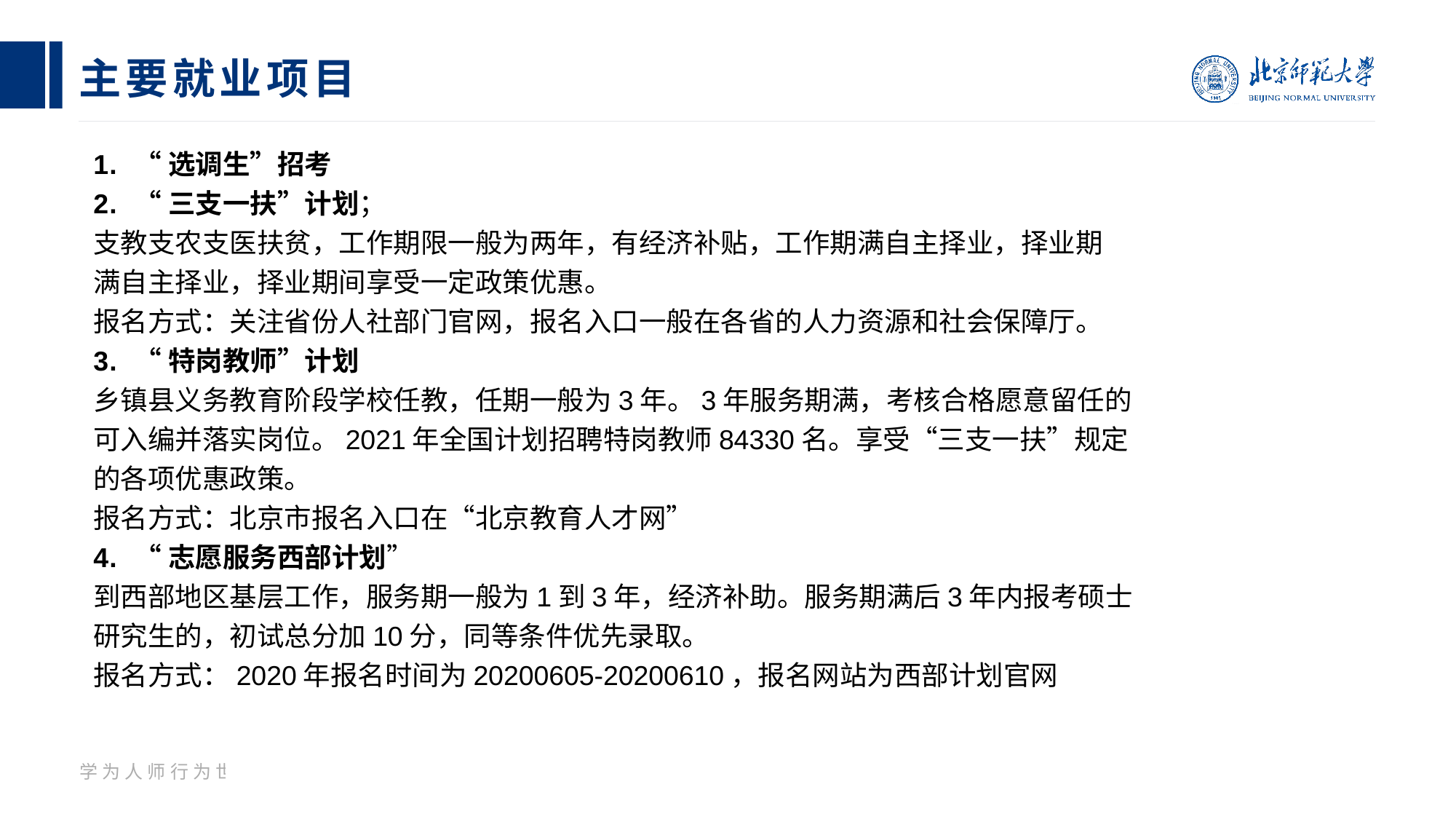

# 主要就业项目
“选调生”招考
“三支一扶”计划；
支教支农支医扶贫，工作期限一般为两年，有经济补贴，工作期满自主择业，择业期
满自主择业，择业期间享受一定政策优惠。
报名方式：关注省份人社部门官网，报名入口一般在各省的人力资源和社会保障厅。
“特岗教师”计划
乡镇县义务教育阶段学校任教，任期一般为3年。3年服务期满，考核合格愿意留任的
可入编并落实岗位。2021年全国计划招聘特岗教师84330名。享受“三支一扶”规定
的各项优惠政策。
报名方式：北京市报名入口在“北京教育人才网”
“志愿服务西部计划”
到西部地区基层工作，服务期一般为1到3年，经济补助。服务期满后3年内报考硕士
研究生的，初试总分加10分，同等条件优先录取。
报名方式：2020年报名时间为20200605-20200610，报名网站为西部计划官网